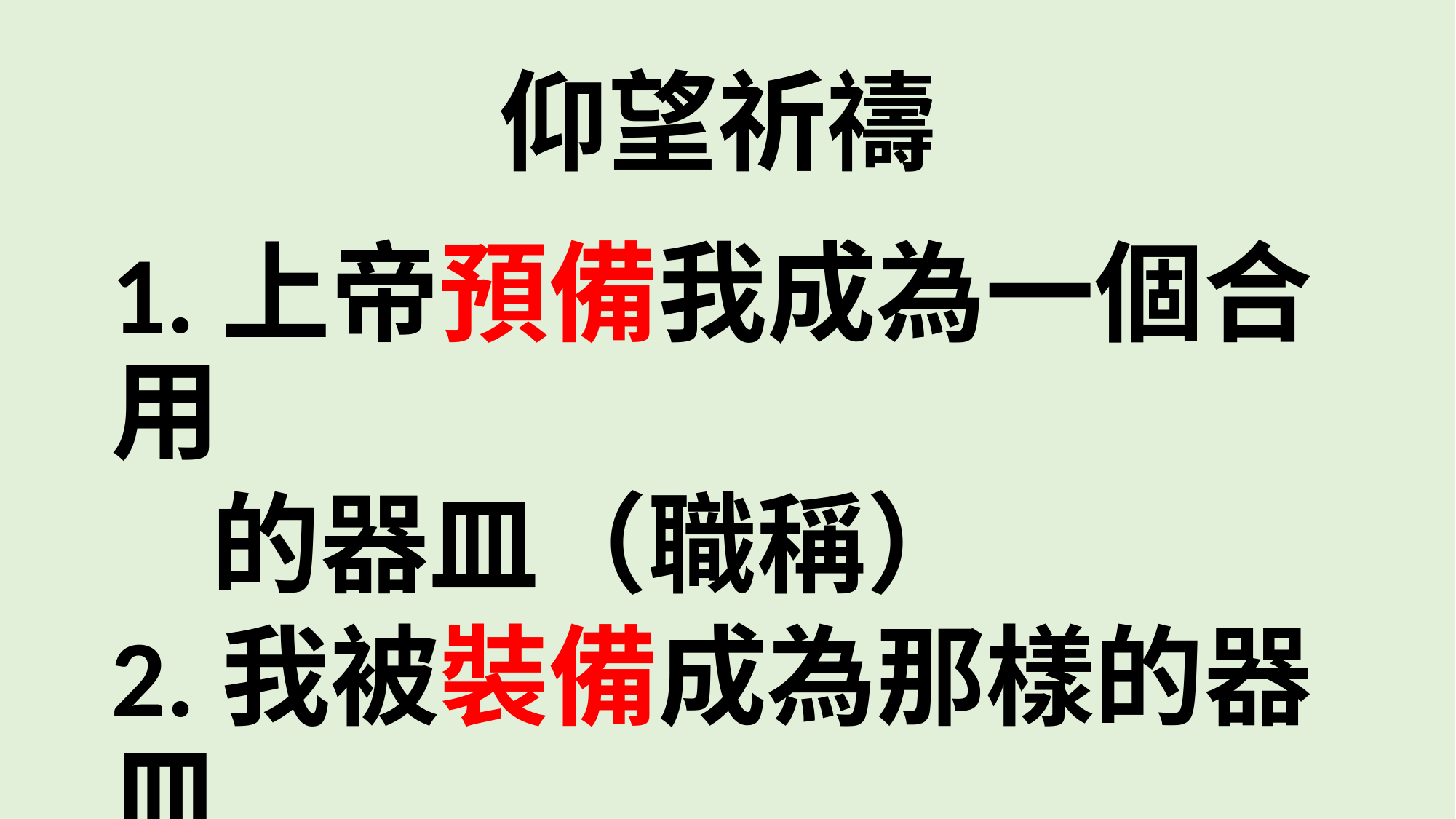

# 仰望祈禱
1.上帝預備我成為一個合用
   的器皿（職稱）
2.我被裝備成為那樣的器皿
3.我被使用作主的器皿